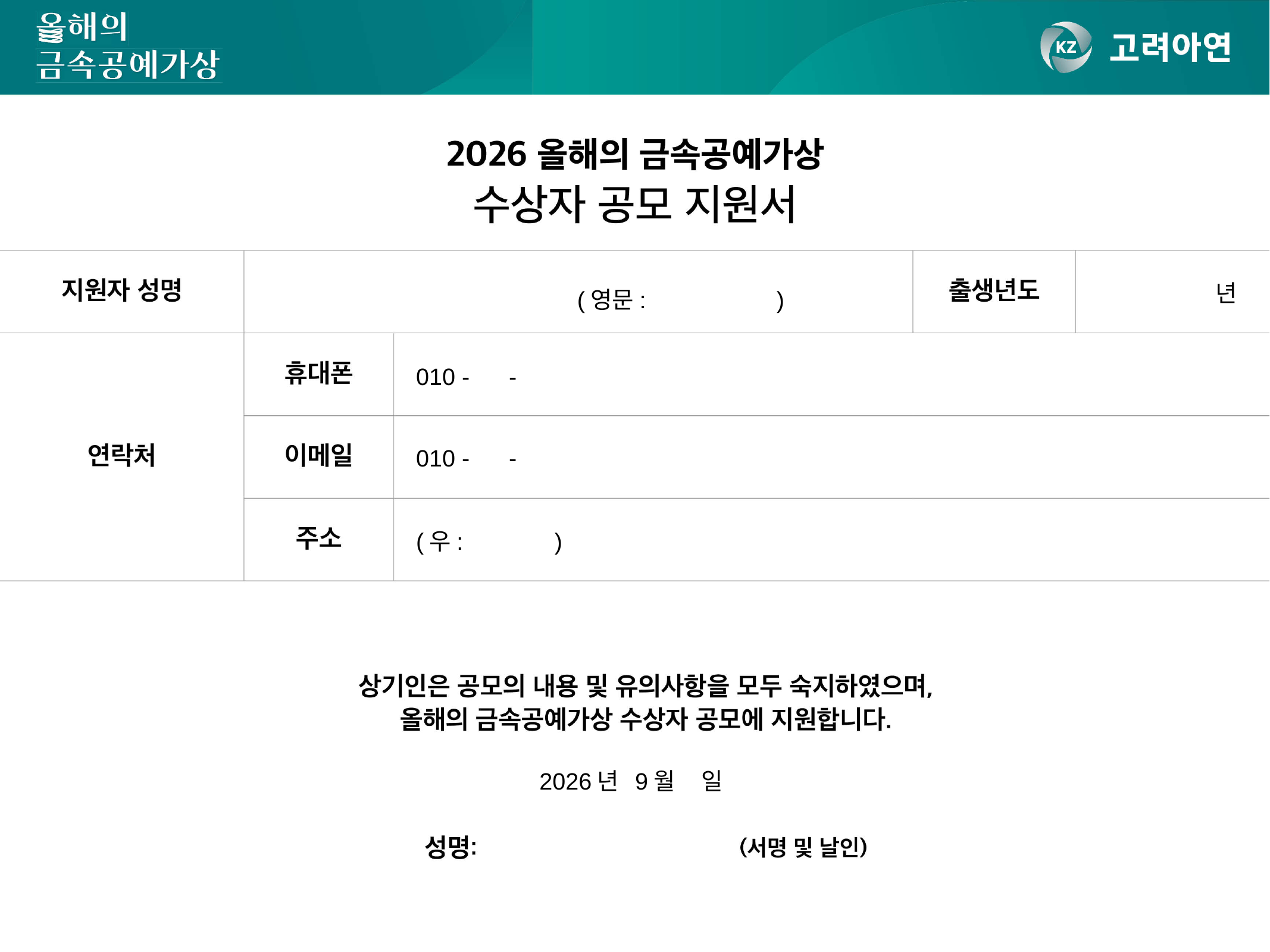

년
                                               (영문:                    )
010 -      -
010 -      -
(우:              )
2026년  9월     일
        성명